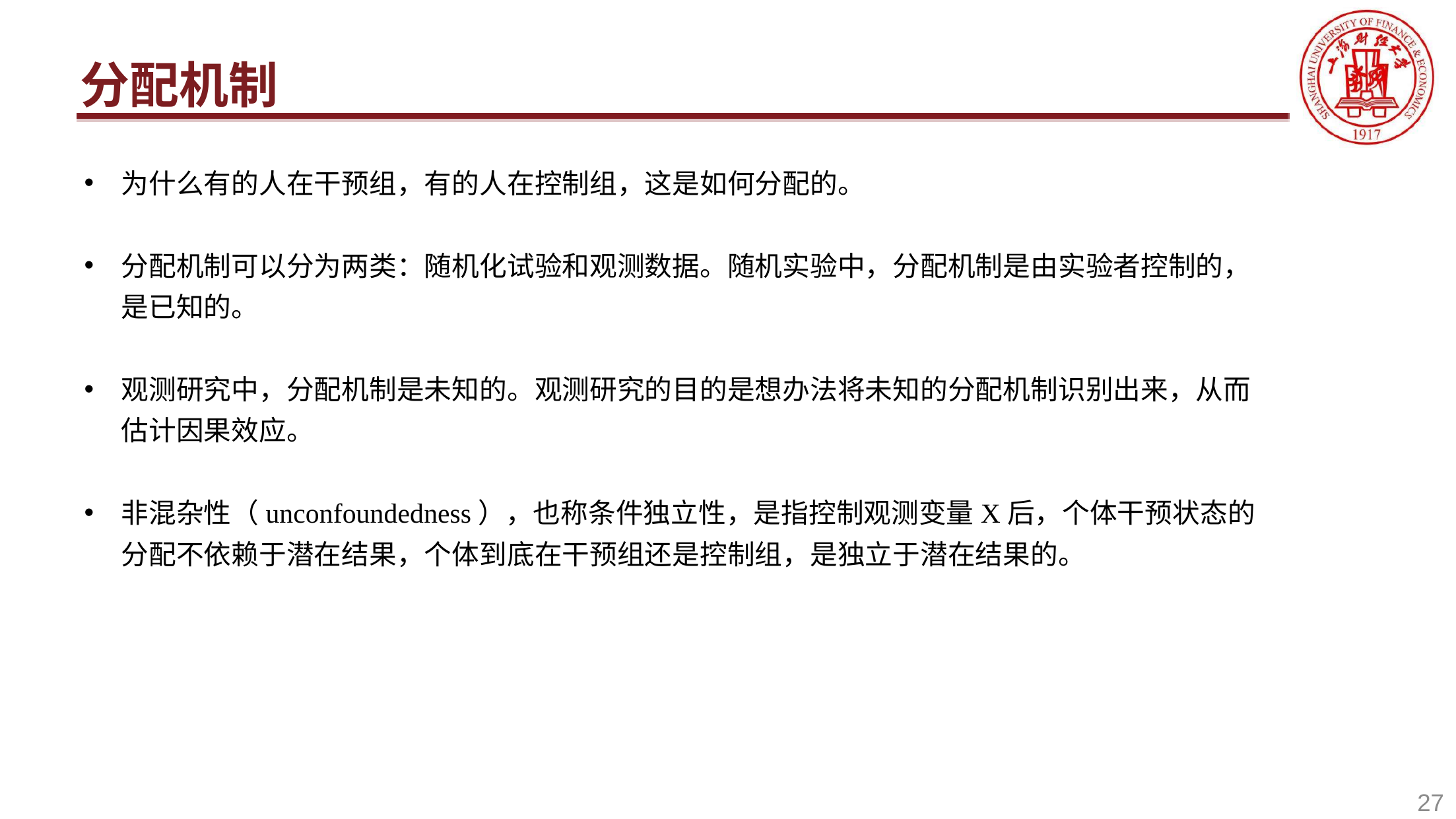

# 分配机制
为什么有的人在干预组，有的人在控制组，这是如何分配的。

分配机制可以分为两类：随机化试验和观测数据。随机实验中，分配机制是由实验者控制的，是已知的。

观测研究中，分配机制是未知的。观测研究的目的是想办法将未知的分配机制识别出来，从而估计因果效应。

非混杂性（unconfoundedness），也称条件独立性，是指控制观测变量X后，个体干预状态的分配不依赖于潜在结果，个体到底在干预组还是控制组，是独立于潜在结果的。
27